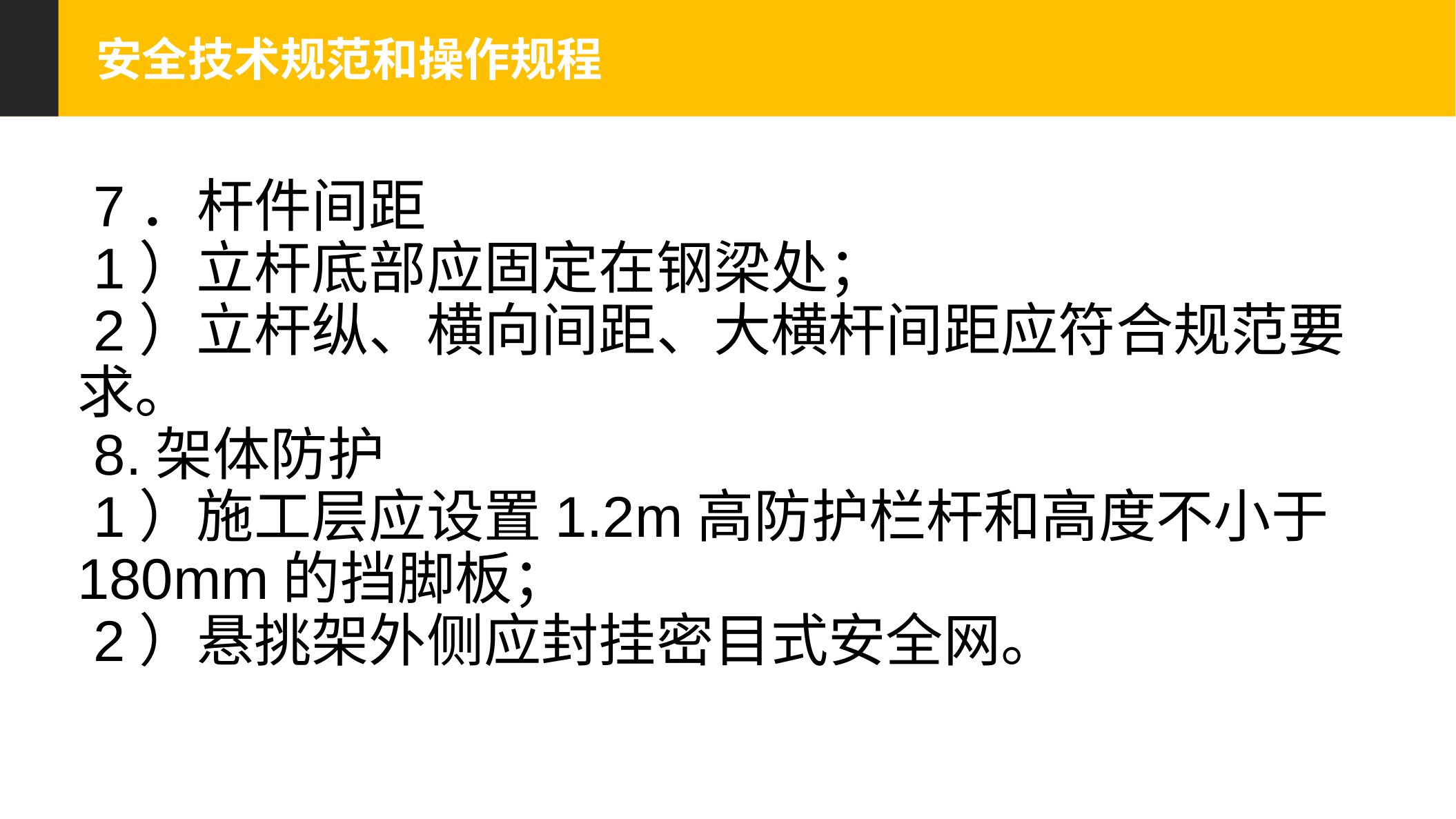

安全技术规范和操作规程
 7．杆件间距
 1）立杆底部应固定在钢梁处；
 2）立杆纵、横向间距、大横杆间距应符合规范要求。
 8.架体防护
 1）施工层应设置1.2m高防护栏杆和高度不小于180mm的挡脚板；
 2）悬挑架外侧应封挂密目式安全网。